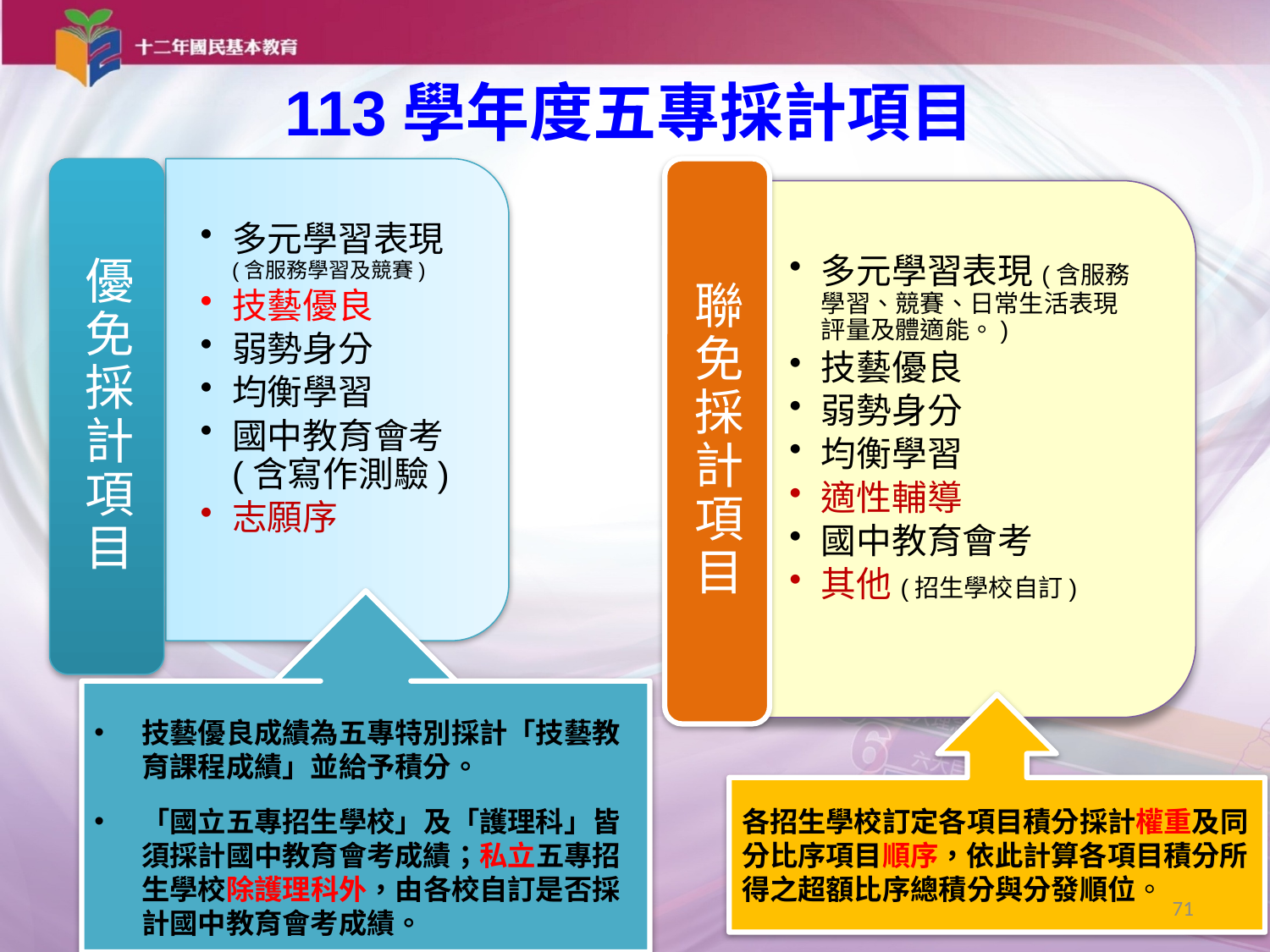

113學年度五專採計項目

多元學習表現(含服務學習、競賽、日常生活表現評量及體適能。)
技藝優良
弱勢身分
均衡學習
適性輔導
國中教育會考
其他(招生學校自訂)

聯免採計項目

多元學習表現(含服務學習及競賽)
技藝優良
弱勢身分
均衡學習
國中教育會考(含寫作測驗)
志願序

優免採計項目

技藝優良成績為五專特別採計「技藝教育課程成績」並給予積分。
「國立五專招生學校」及「護理科」皆須採計國中教育會考成績；私立五專招生學校除護理科外，由各校自訂是否採計國中教育會考成績。

各招生學校訂定各項目積分採計權重及同
分比序項目順序，依此計算各項目積分所
得之超額比序總積分與分發順位。
71